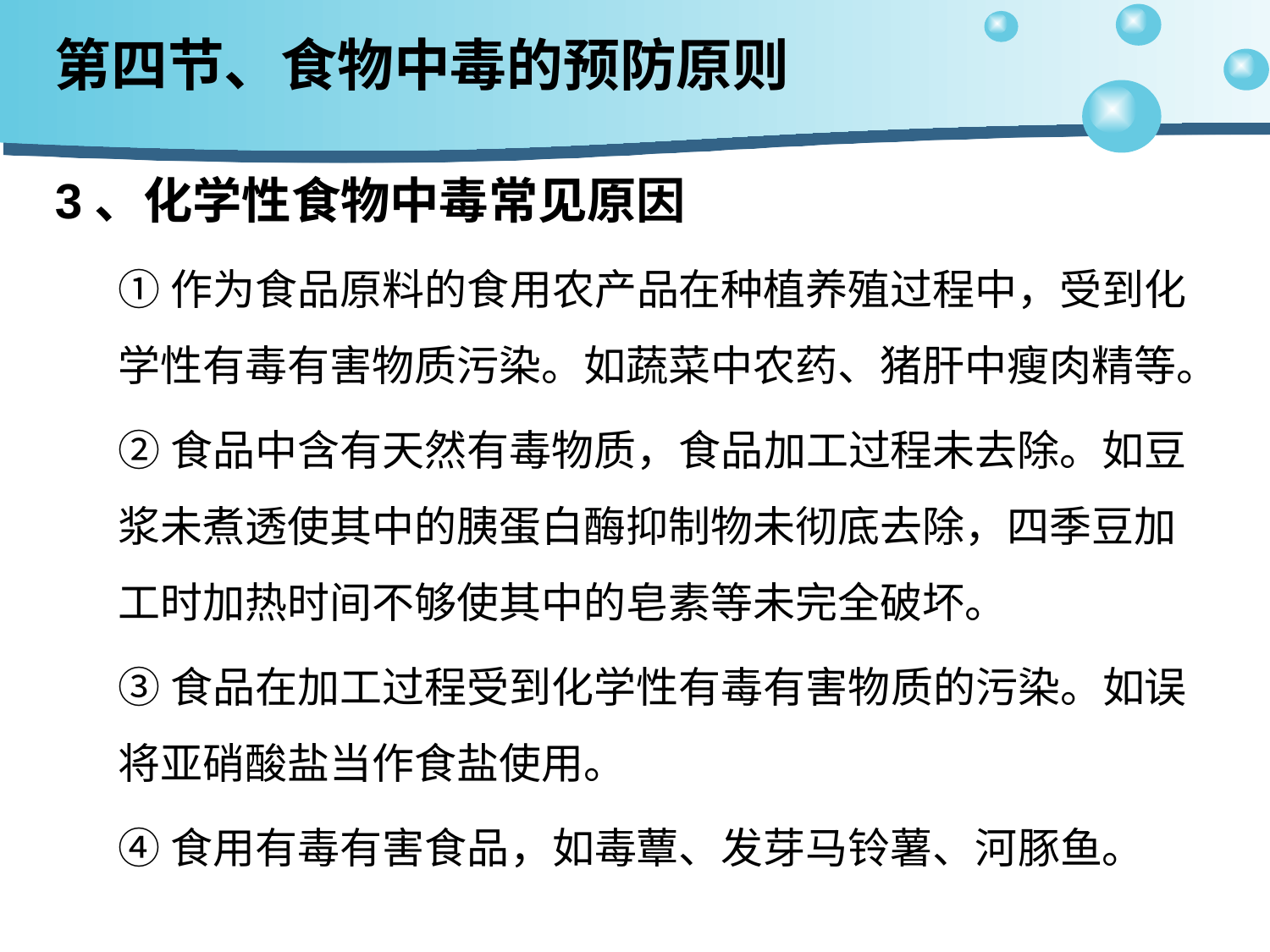

# 第四节、食物中毒的预防原则
3、化学性食物中毒常见原因
①作为食品原料的食用农产品在种植养殖过程中，受到化学性有毒有害物质污染。如蔬菜中农药、猪肝中瘦肉精等。
②食品中含有天然有毒物质，食品加工过程未去除。如豆浆未煮透使其中的胰蛋白酶抑制物未彻底去除，四季豆加工时加热时间不够使其中的皂素等未完全破坏。
③食品在加工过程受到化学性有毒有害物质的污染。如误将亚硝酸盐当作食盐使用。
④食用有毒有害食品，如毒蕈、发芽马铃薯、河豚鱼。